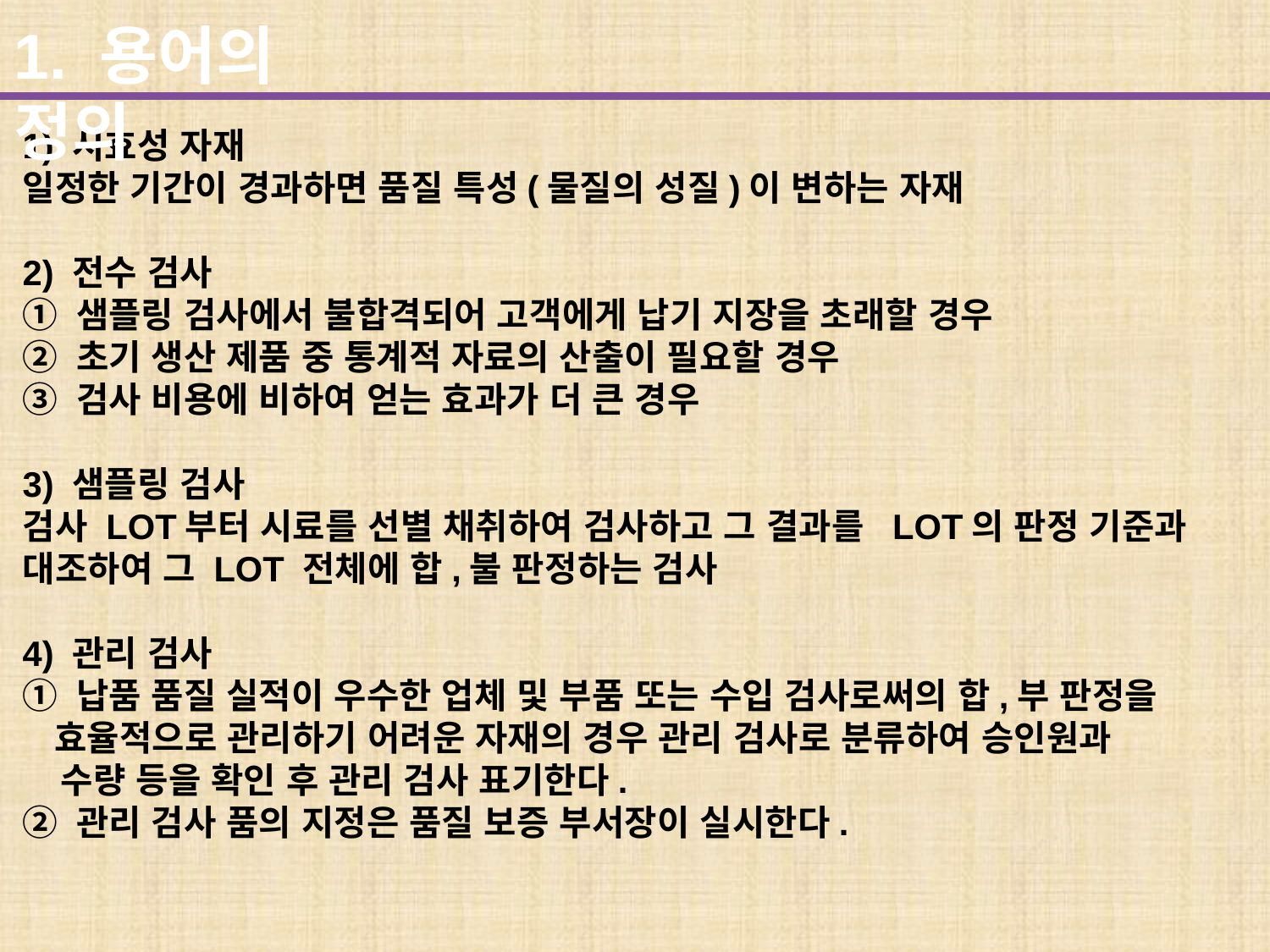

1. 용어의 정의
1) 시효성 자재
일정한 기간이 경과하면 품질 특성(물질의 성질)이 변하는 자재

2) 전수 검사
① 샘플링 검사에서 불합격되어 고객에게 납기 지장을 초래할 경우
② 초기 생산 제품 중 통계적 자료의 산출이 필요할 경우
③ 검사 비용에 비하여 얻는 효과가 더 큰 경우

3) 샘플링 검사
검사 LOT부터 시료를 선별 채취하여 검사하고 그 결과를  LOT의 판정 기준과
대조하여 그 LOT 전체에 합,불 판정하는 검사

4) 관리 검사
① 납품 품질 실적이 우수한 업체 및 부품 또는 수입 검사로써의 합,부 판정을 효율적으로 관리하기 어려운 자재의 경우 관리 검사로 분류하여 승인원과
   수량 등을 확인 후 관리 검사 표기한다.
② 관리 검사 품의 지정은 품질 보증 부서장이 실시한다.